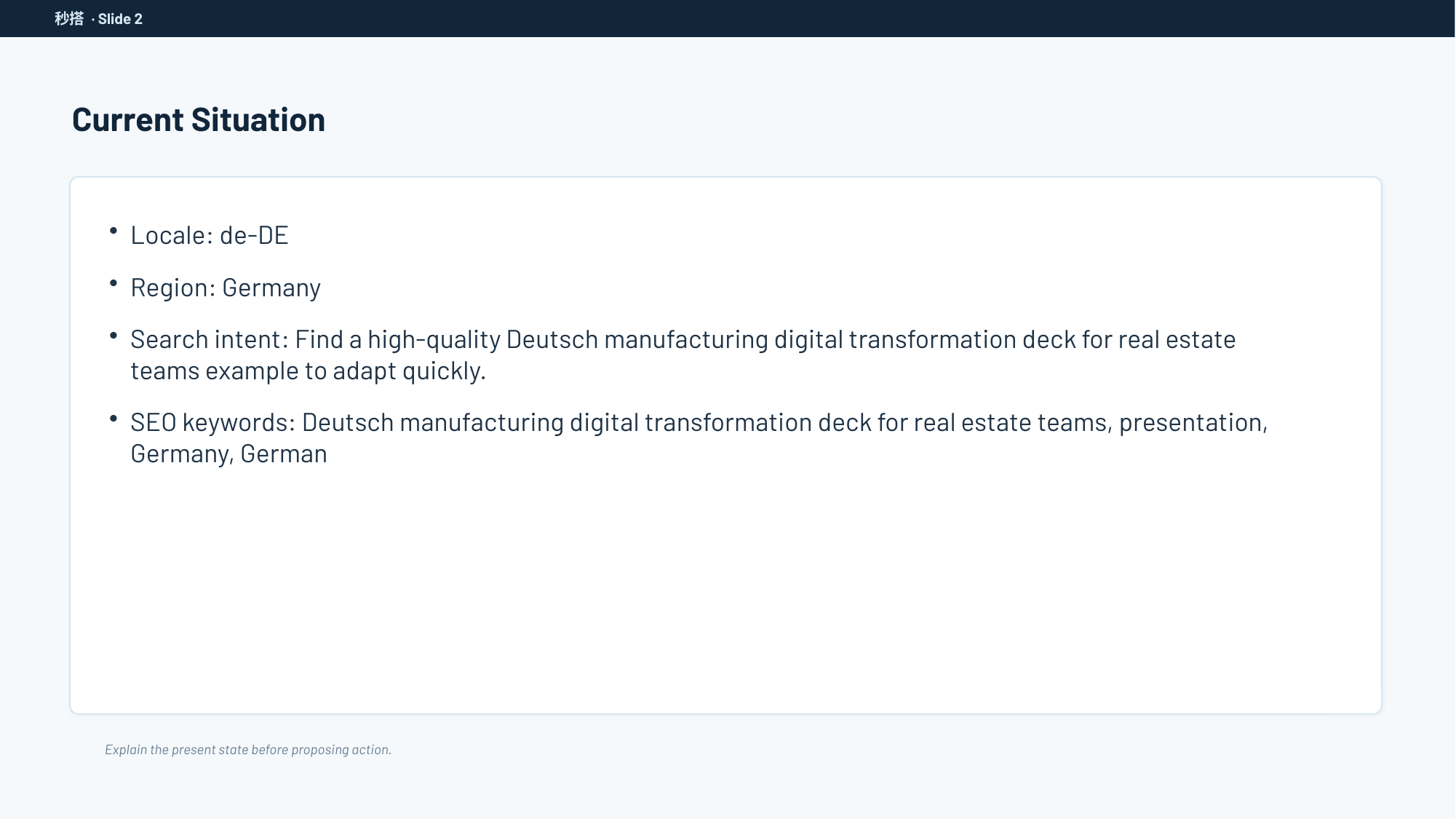

秒搭 · Slide 2
Current Situation

Locale: de-DE
Region: Germany
Search intent: Find a high-quality Deutsch manufacturing digital transformation deck for real estate teams example to adapt quickly.
SEO keywords: Deutsch manufacturing digital transformation deck for real estate teams, presentation, Germany, German
Explain the present state before proposing action.